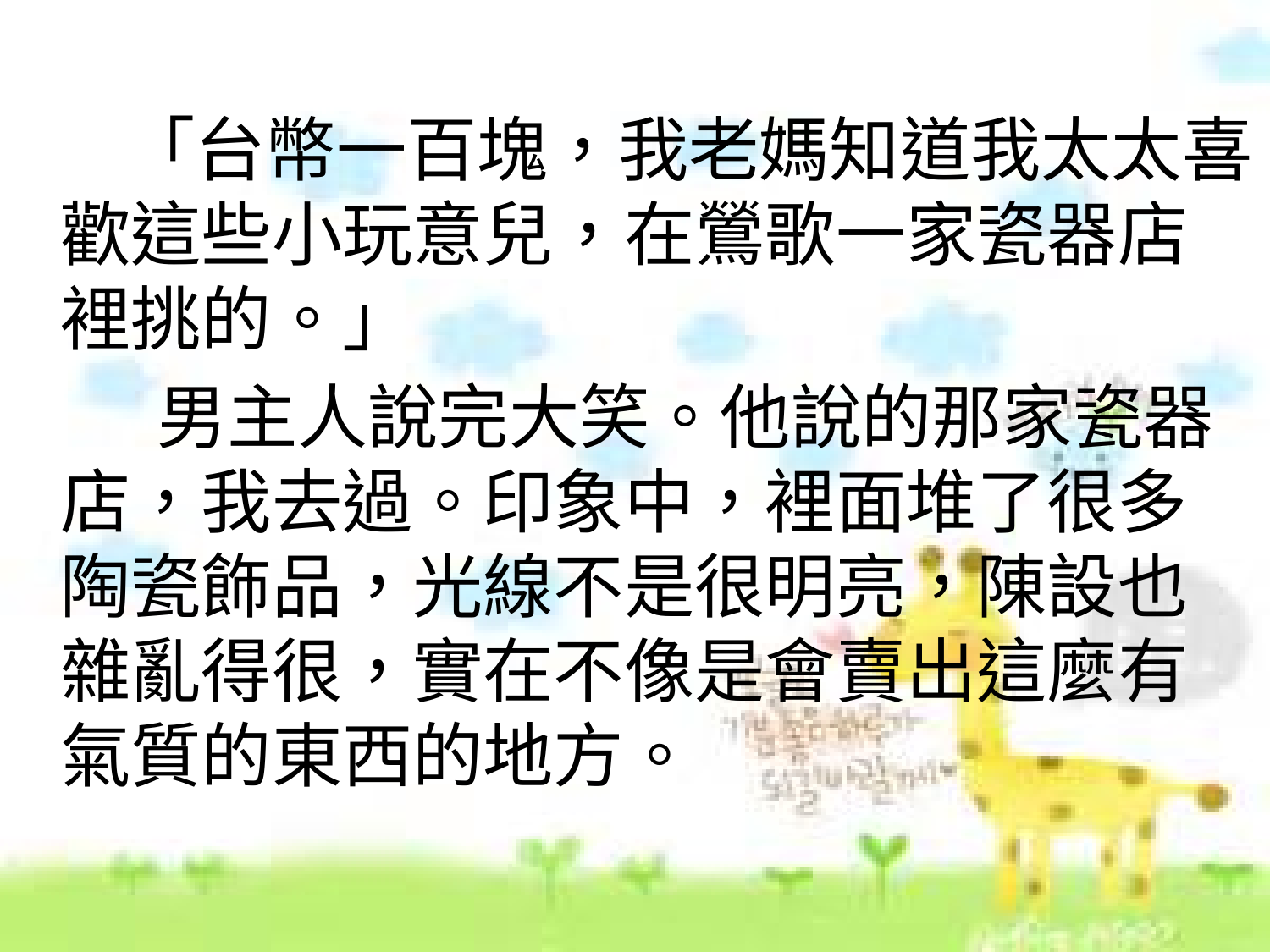

「台幣一百塊，我老媽知道我太太喜歡這些小玩意兒，在鶯歌一家瓷器店裡挑的。」
        男主人說完大笑。他說的那家瓷器店，我去過。印象中，裡面堆了很多陶瓷飾品，光線不是很明亮，陳設也雜亂得很，實在不像是會賣出這麼有氣質的東西的地方。